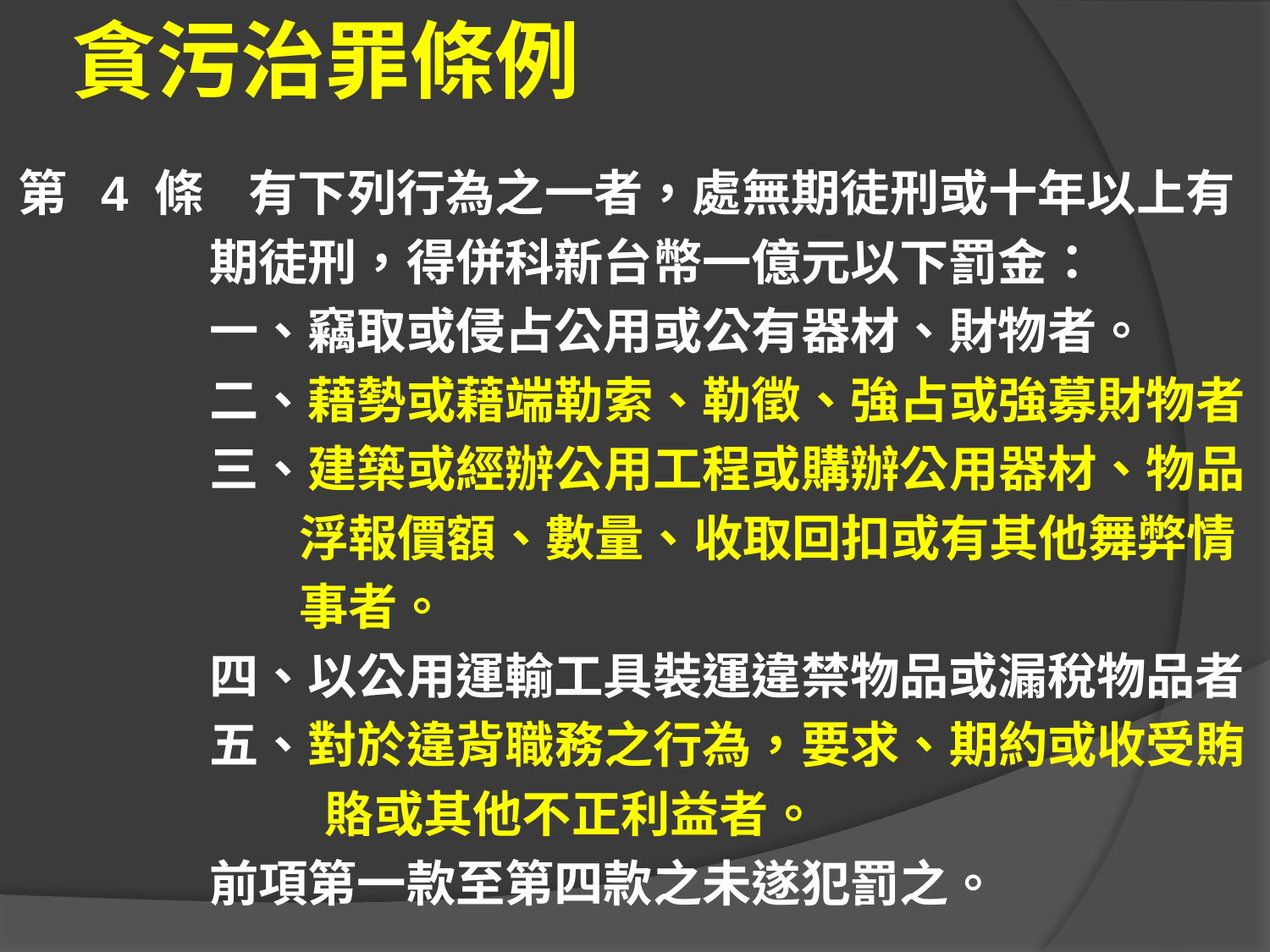

# 貪污治罪條例
第  4 條    有下列行為之一者，處無期徒刑或十年以上有
                期徒刑，得併科新台幣一億元以下罰金：
                一、竊取或侵占公用或公有器材、財物者。
                二、藉勢或藉端勒索、勒徵、強占或強募財物者
                三、建築或經辦公用工程或購辦公用器材、物品
                        浮報價額、數量、收取回扣或有其他舞弊情
                        事者。
                四、以公用運輸工具裝運違禁物品或漏稅物品者
                五、對於違背職務之行為，要求、期約或收受賄
　　　　 　　賂或其他不正利益者。
                前項第一款至第四款之未遂犯罰之。